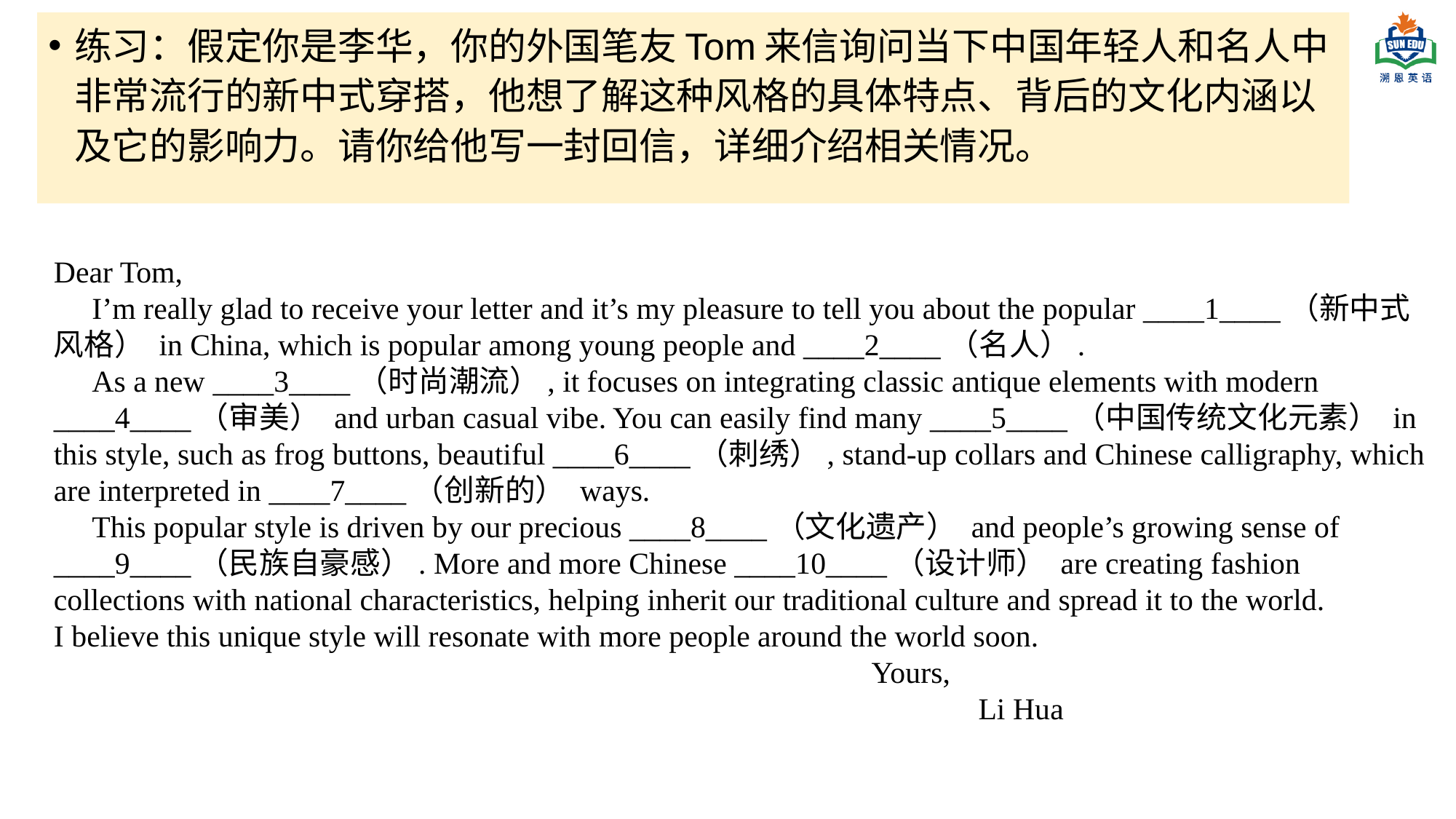

练习：假定你是李华，你的外国笔友Tom来信询问当下中国年轻人和名人中非常流行的新中式穿搭，他想了解这种风格的具体特点、背后的文化内涵以及它的影响力。请你给他写一封回信，详细介绍相关情况。
Dear Tom,
     I’m really glad to receive your letter and it’s my pleasure to tell you about the popular ____1____（新中式风格） in China, which is popular among young people and ____2____（名人）.
     As a new ____3____（时尚潮流）, it focuses on integrating classic antique elements with modern ____4____（审美） and urban casual vibe. You can easily find many ____5____（中国传统文化元素） in this style, such as frog buttons, beautiful ____6____（刺绣）, stand-up collars and Chinese calligraphy, which are interpreted in ____7____（创新的） ways.
     This popular style is driven by our precious ____8____（文化遗产） and people’s growing sense of ____9____（民族自豪感）. More and more Chinese ____10____（设计师） are creating fashion collections with national characteristics, helping inherit our traditional culture and spread it to the world.
I believe this unique style will resonate with more people around the world soon.
                                                                                                           Yours,
                                                                                                                         Li Hua